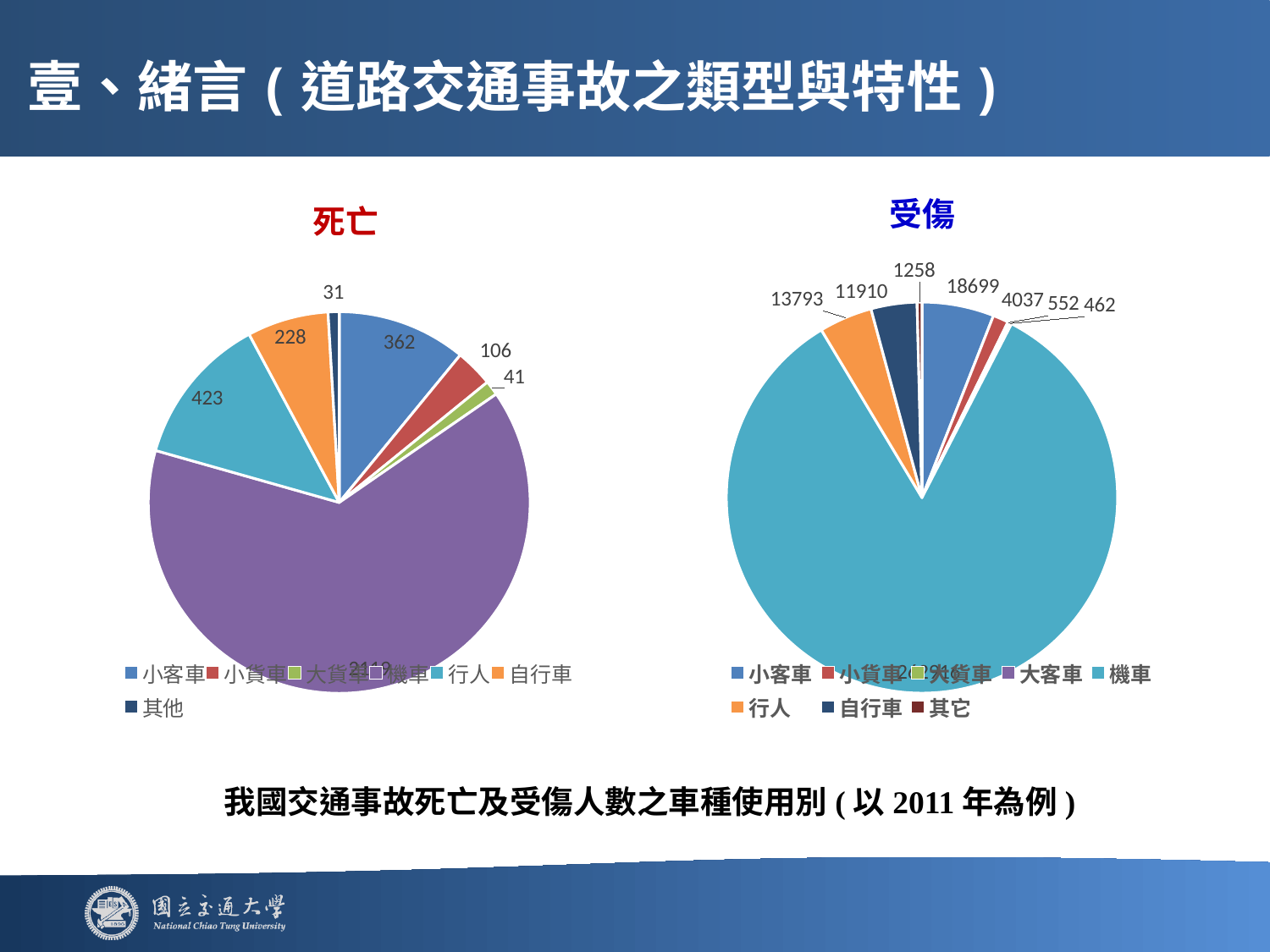

# 壹、緒言(道路交通事故之類型與特性)

### Chart: 受傷

| Category | Injuries |
|---|---|
| 小客車 | 18699.0 |
| 小貨車 | 4037.0 |
| 大貨車 | 552.0 |
| 大客車 | 462.0 |
| 機車 | 262916.0 |
| 行人 | 13793.0 |
| 自行車 | 11910.0 |
| 其它 | 1258.0 |

### Chart: 死亡

| Category | Fatalities |
|---|---|
| 小客車 | 362.0 |
| 小貨車 | 106.0 |
| 大貨車 | 41.0 |
| 機車 | 2119.0 |
| 行人 | 423.0 |
| 自行車 | 228.0 |
| 其他 | 31.0 |
我國交通事故死亡及受傷人數之車種使用別(以2011年為例)